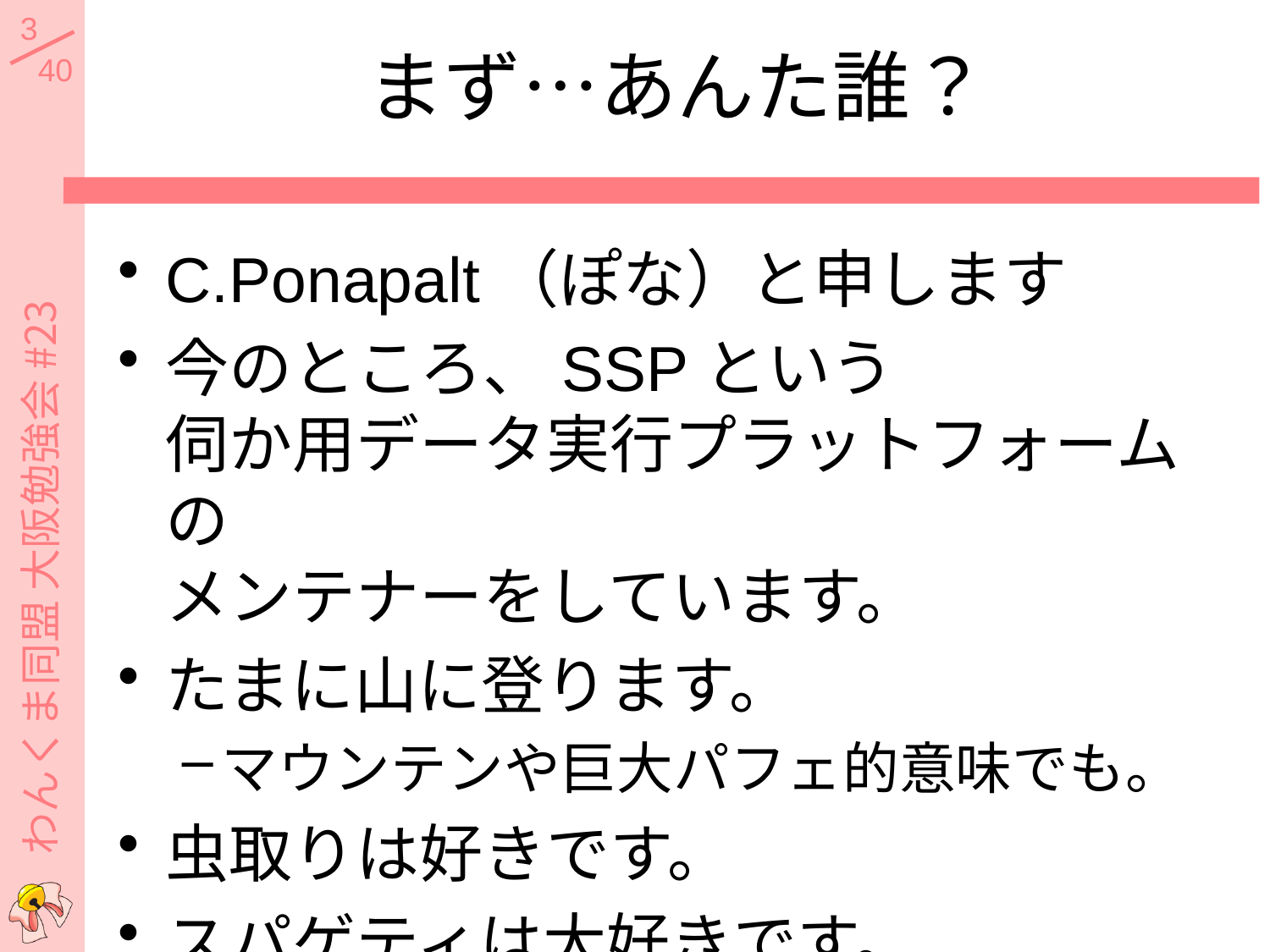

# まず…あんた誰？
C.Ponapalt（ぽな）と申します
今のところ、SSPという
伺か用データ実行プラットフォームの
メンテナーをしています。
たまに山に登ります。
マウンテンや巨大パフェ的意味でも。
虫取りは好きです。
スパゲティは大好きです。
わんくま同盟 大阪勉強会 #23